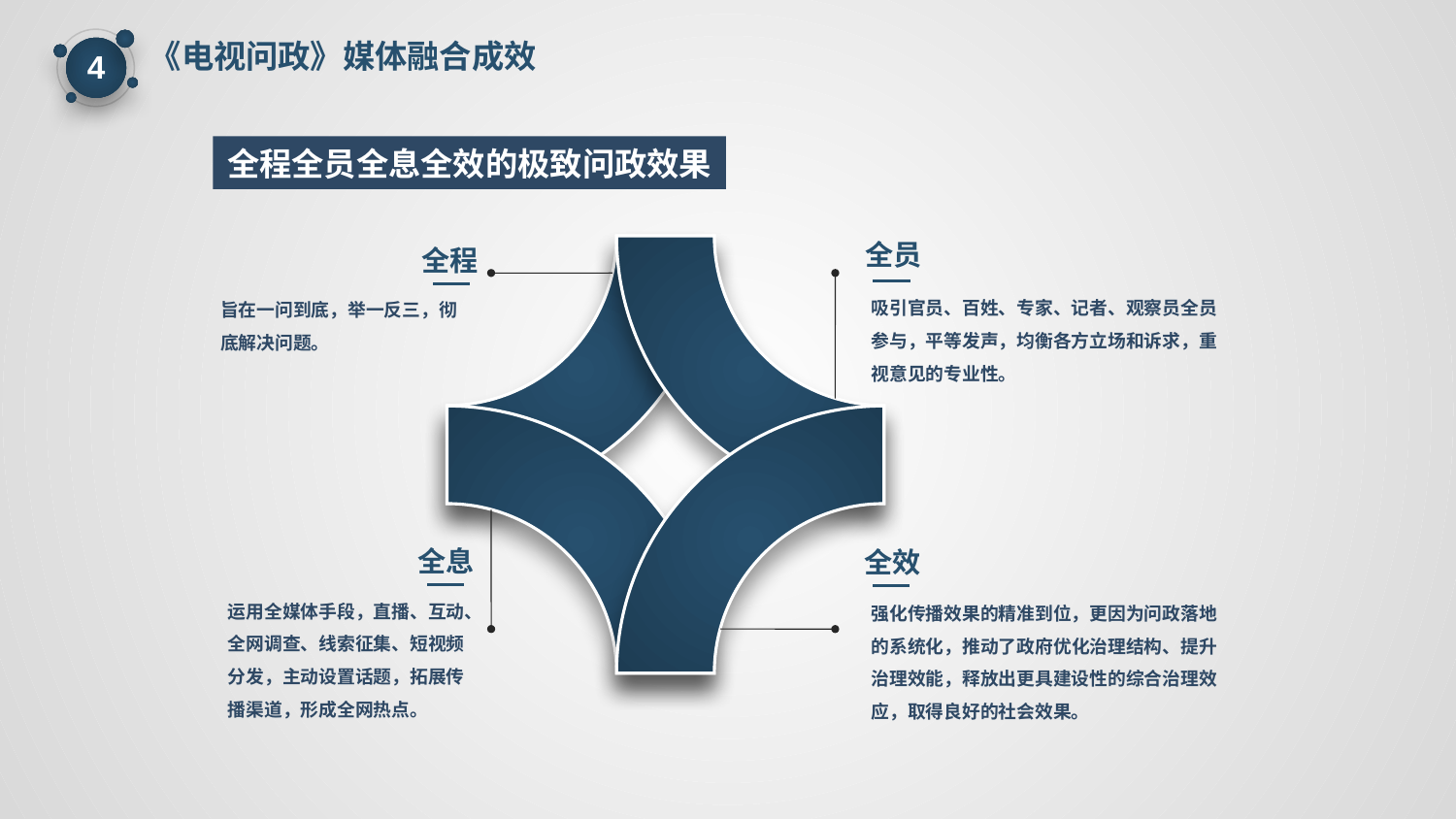

《电视问政》媒体融合成效
4
全程全员全息全效的极致问政效果
全员

全程

吸引官员、百姓、专家、记者、观察员全员参与，平等发声，均衡各方立场和诉求，重视意见的专业性。
旨在一问到底，举一反三，彻底解决问题。

全息
全效
运用全媒体手段，直播、互动、全网调查、线索征集、短视频分发，主动设置话题，拓展传播渠道，形成全网热点。
强化传播效果的精准到位，更因为问政落地的系统化，推动了政府优化治理结构、提升治理效能，释放出更具建设性的综合治理效应，取得良好的社会效果。